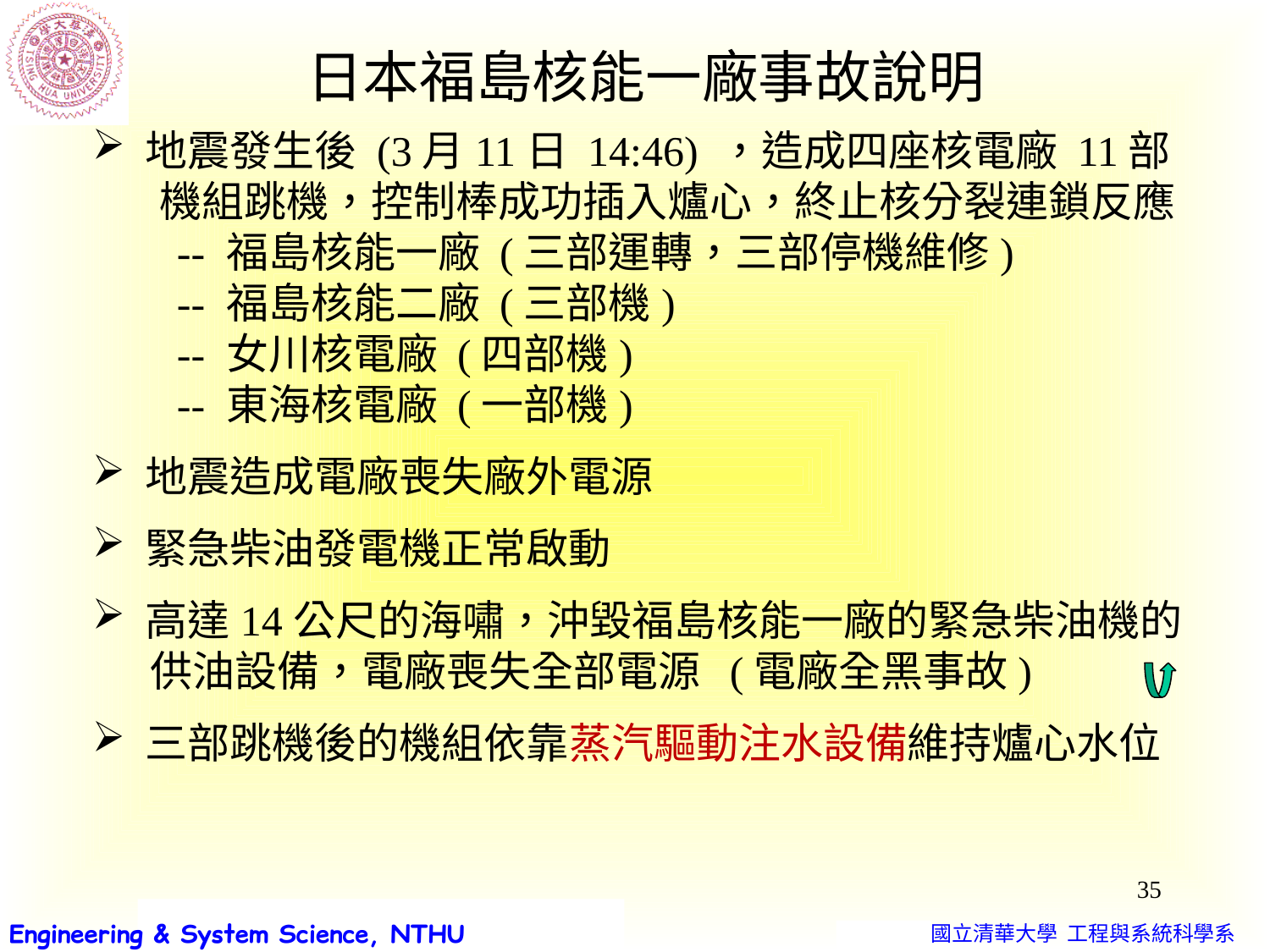

日本福島核能一廠事故說明

 地震發生後 (3月11日 14:46) ，造成四座核電廠 11部
      機組跳機，控制棒成功插入爐心，終止核分裂連鎖反應
        -- 福島核能一廠 (三部運轉，三部停機維修)
        -- 福島核能二廠 (三部機)
        -- 女川核電廠 (四部機)
        -- 東海核電廠 (一部機)
 地震造成電廠喪失廠外電源
 緊急柴油發電機正常啟動
 高達14公尺的海嘯，沖毀福島核能一廠的緊急柴油機的
     供油設備，電廠喪失全部電源  (電廠全黑事故)
 三部跳機後的機組依靠蒸汽驅動注水設備維持爐心水位

35